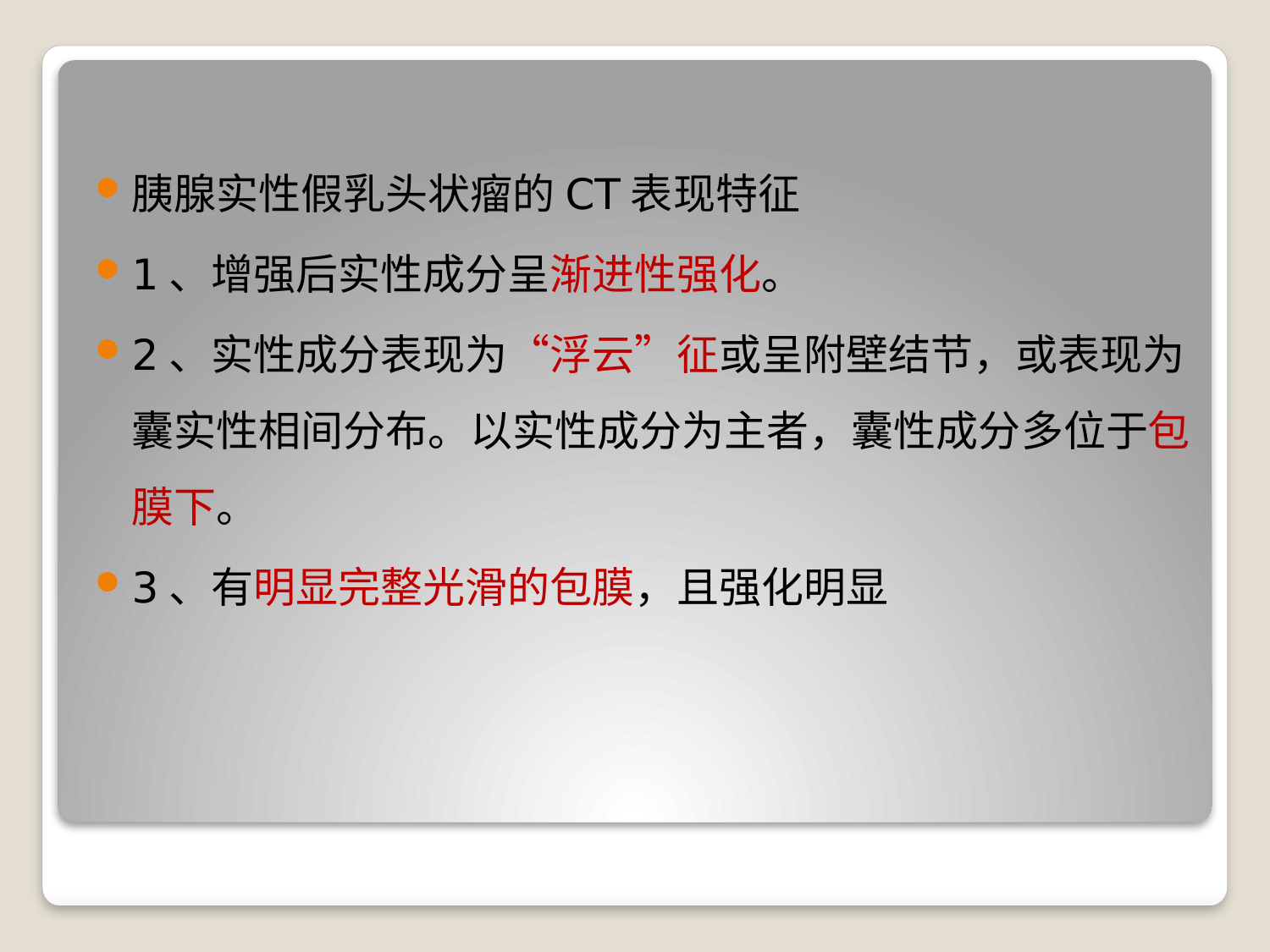

胰腺实性假乳头状瘤的CT表现特征
1、增强后实性成分呈渐进性强化。
2、实性成分表现为“浮云”征或呈附壁结节，或表现为囊实性相间分布。以实性成分为主者，囊性成分多位于包膜下。
3、有明显完整光滑的包膜，且强化明显
#